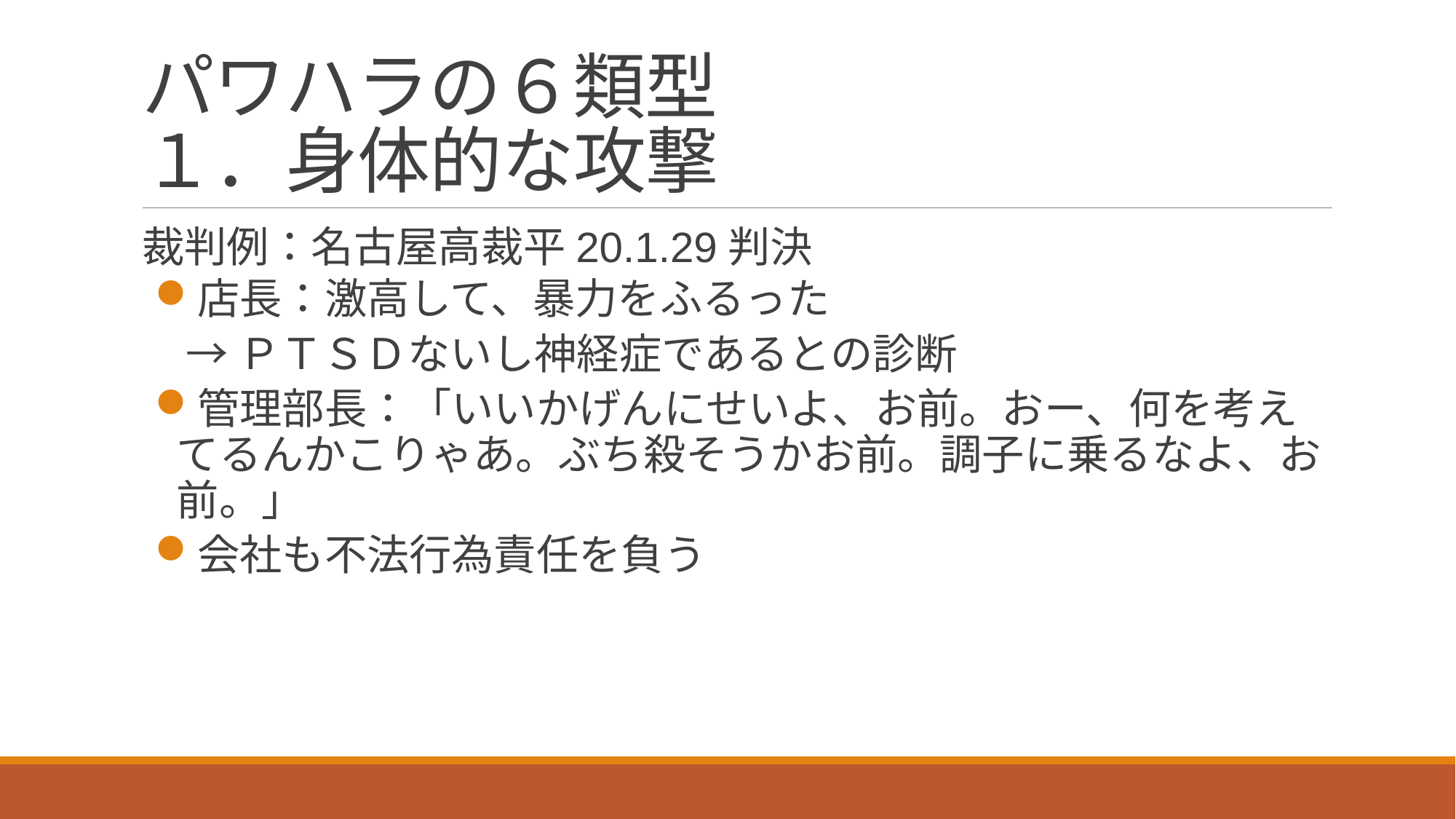

# パワハラの６類型 １．身体的な攻撃
裁判例：名古屋高裁平20.1.29判決
店長：激高して、暴力をふるった
→ＰＴＳＤないし神経症であるとの診断
管理部長：「いいかげんにせいよ、お前。おー、何を考えてるんかこりゃあ。ぶち殺そうかお前。調子に乗るなよ、お前。」
会社も不法行為責任を負う